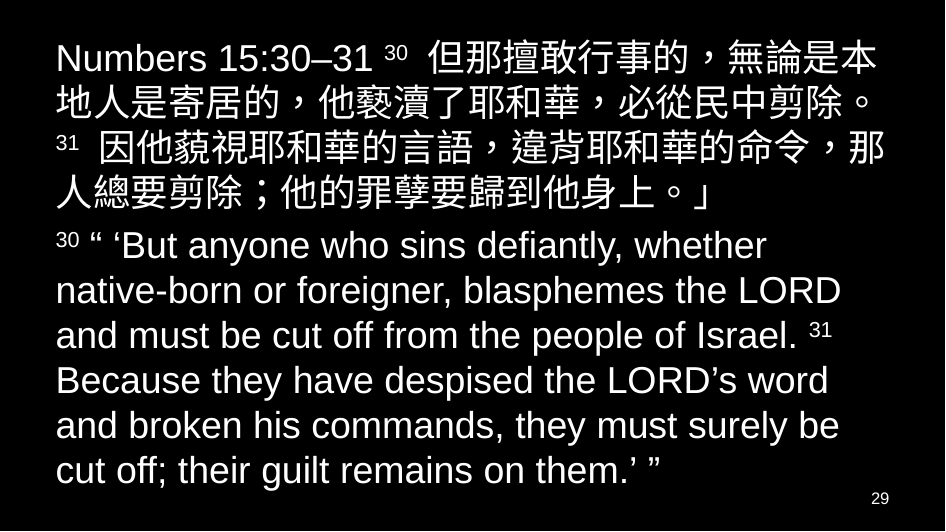

Numbers 15:30–31 30 但那擅敢行事的，無論是本地人是寄居的，他褻瀆了耶和華，必從民中剪除。31 因他藐視耶和華的言語，違背耶和華的命令，那人總要剪除；他的罪孽要歸到他身上。」
30 “ ‘But anyone who sins defiantly, whether native-born or foreigner, blasphemes the Lord and must be cut off from the people of Israel. 31 Because they have despised the Lord’s word and broken his commands, they must surely be cut off; their guilt remains on them.’ ”

29